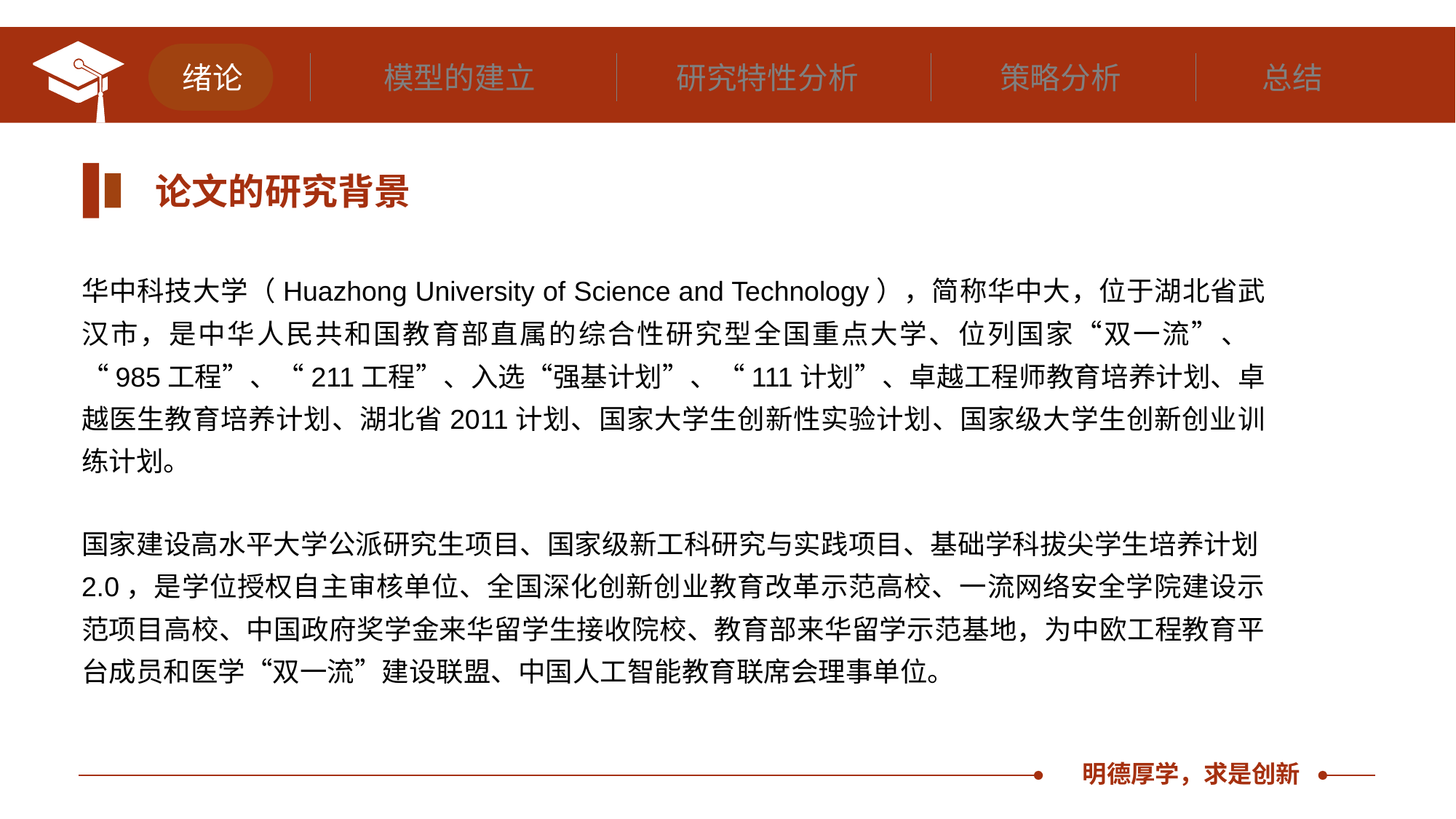

绪论
模型的建立
研究特性分析
策略分析
总结

论文的研究背景

华中科技大学（Huazhong University of Science and Technology），简称华中大，位于湖北省武汉市，是中华人民共和国教育部直属的综合性研究型全国重点大学、位列国家“双一流”、   “985工程”、“211工程”、入选“强基计划”、“111计划”、卓越工程师教育培养计划、卓越医生教育培养计划、湖北省2011计划、国家大学生创新性实验计划、国家级大学生创新创业训练计划。
国家建设高水平大学公派研究生项目、国家级新工科研究与实践项目、基础学科拔尖学生培养计划2.0，是学位授权自主审核单位、全国深化创新创业教育改革示范高校、一流网络安全学院建设示范项目高校、中国政府奖学金来华留学生接收院校、教育部来华留学示范基地，为中欧工程教育平台成员和医学“双一流”建设联盟、中国人工智能教育联席会理事单位。